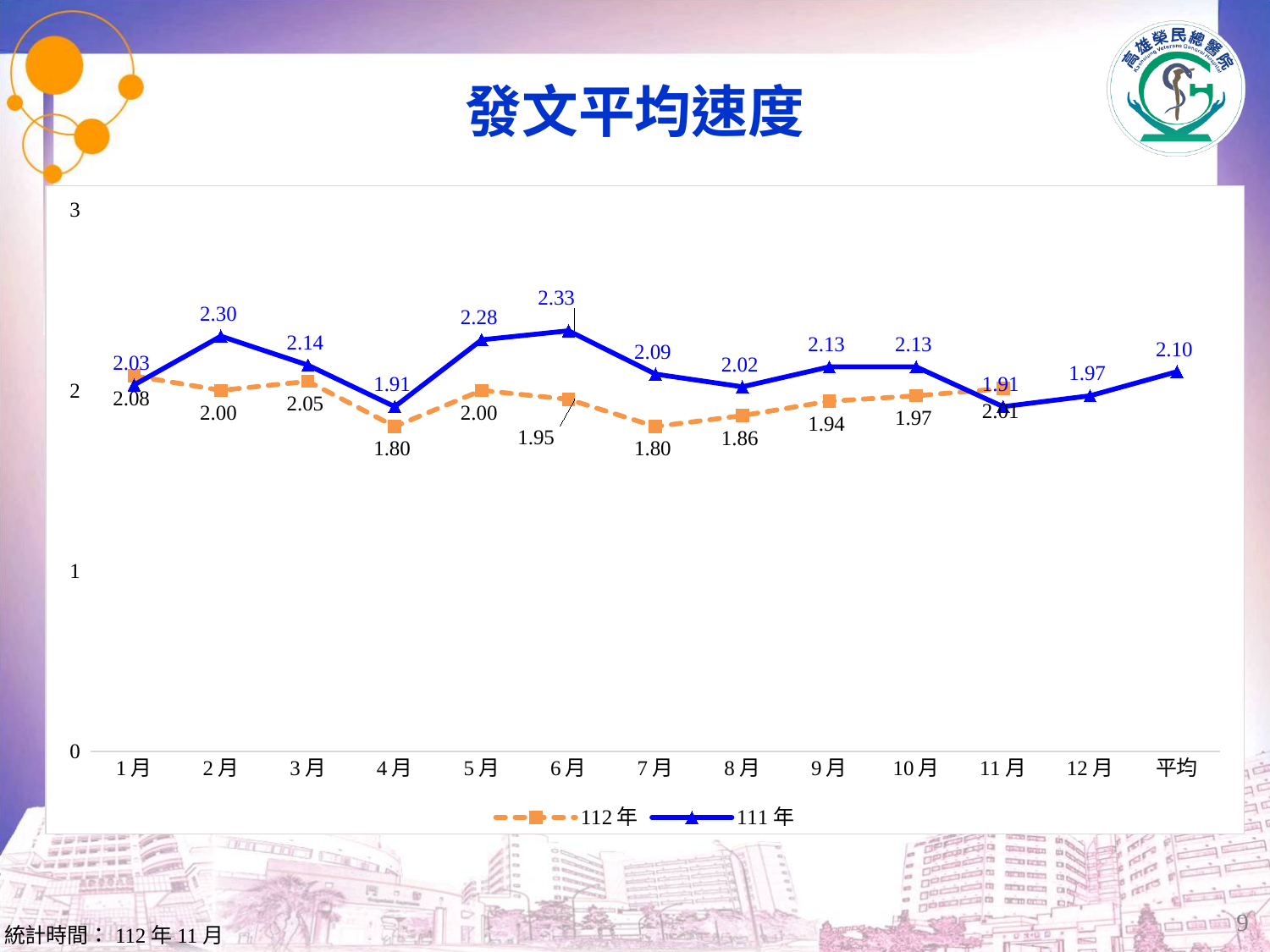

# 發文平均速度

### Chart

| Category |  |  |
|---|---|---|
| 1月 | 2.08 | 2.03 |
| 2月 | 2.0 | 2.3 |
| 3月 | 2.05 | 2.14 |
| 4月 | 1.8 | 1.9100000000000001 |
| 5月 | 2.0 | 2.28 |
| 6月 | 1.9500000000000002 | 2.3299999999999996 |
| 7月 | 1.8 | 2.09 |
| 8月 | 1.86 | 2.02 |
| 9月 | 1.9400000000000002 | 2.13 |
| 10月 | 1.9700000000000002 | 2.13 |
| 11月 | 2.01 | 1.9100000000000001 |
| 12月 | None | 1.9700000000000002 |
| 平均 | None | 2.1033333333333335 |
9
統計時間：112年11月